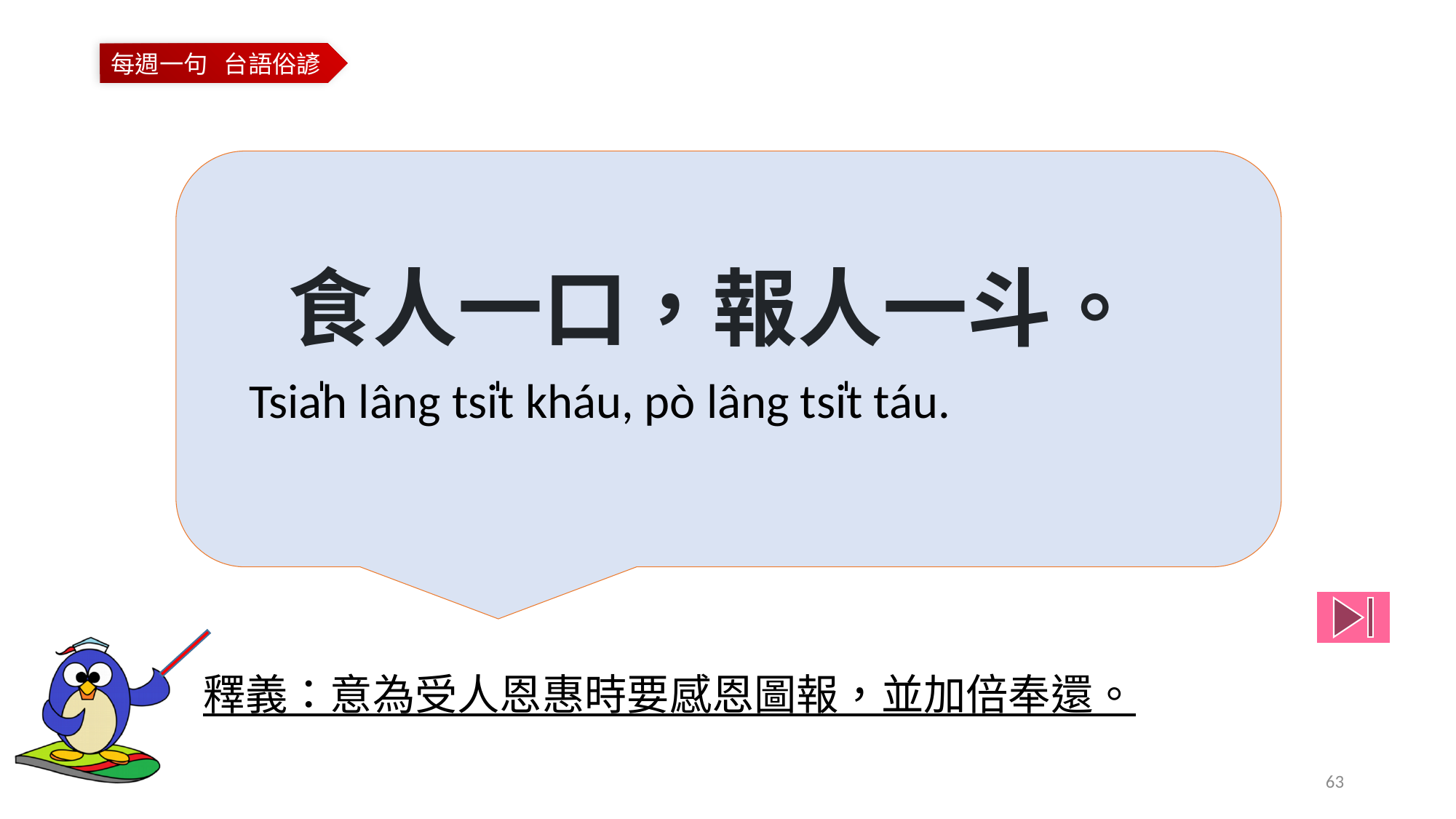

食人一口，報人一斗。
Tsia̍h lâng tsi̍t kháu, pò lâng tsi̍t táu.

釋義：意為受人恩惠時要感恩圖報，並加倍奉還。
63